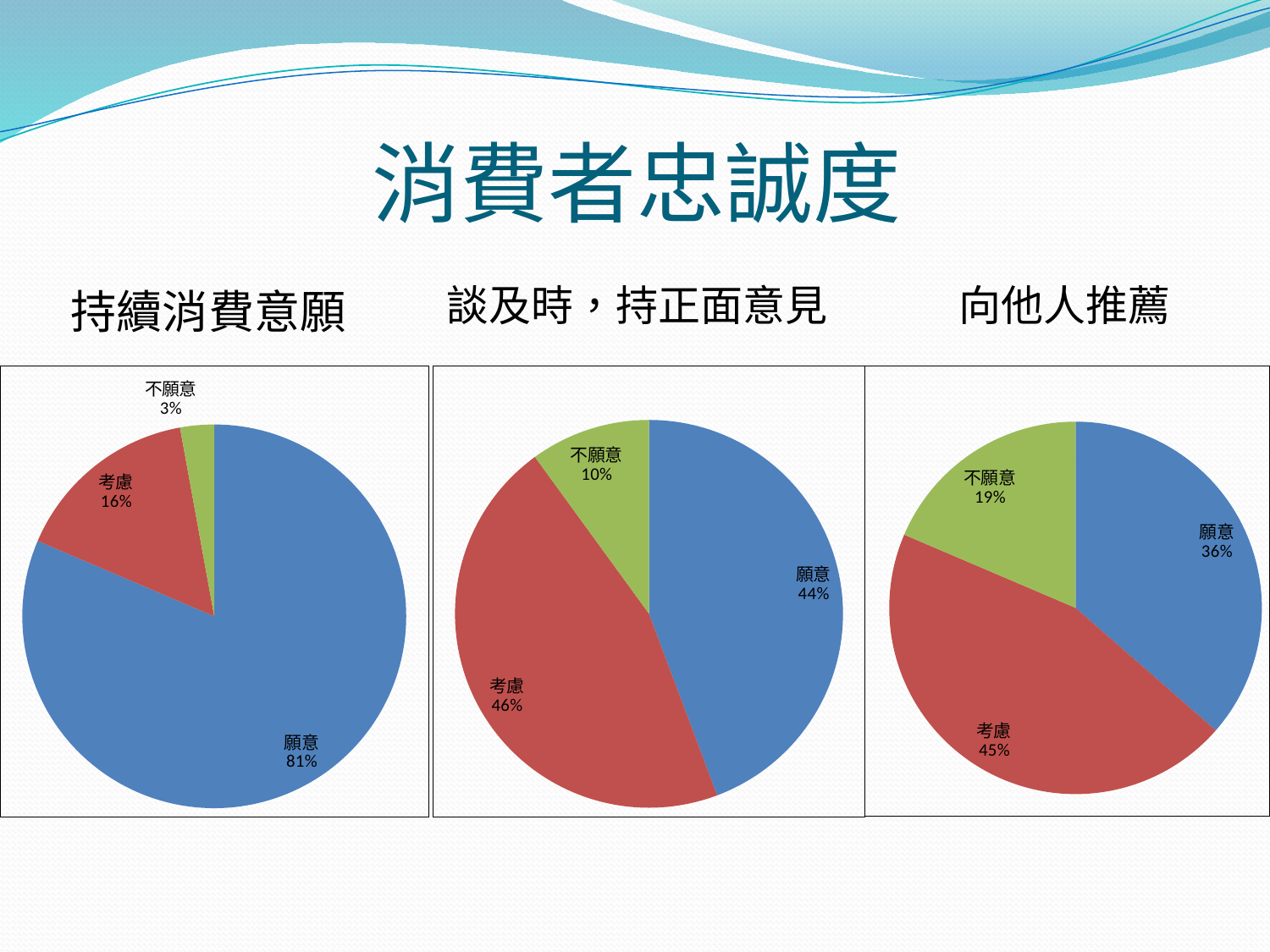

# 消費者忠誠度
談及時，持正面意見
向他人推薦
持續消費意願

### Chart

| Category |  |
|---|---|
| 願意 | 114.0 |
| 考慮 | 22.0 |
| 不願意 | 4.0 |

### Chart

| Category |  |
|---|---|
| 願意 | 62.0 |
| 考慮 | 64.0 |
| 不願意 | 14.0 |

### Chart

| Category |  |
|---|---|
| 願意 | 51.0 |
| 考慮 | 63.0 |
| 不願意 | 26.0 |